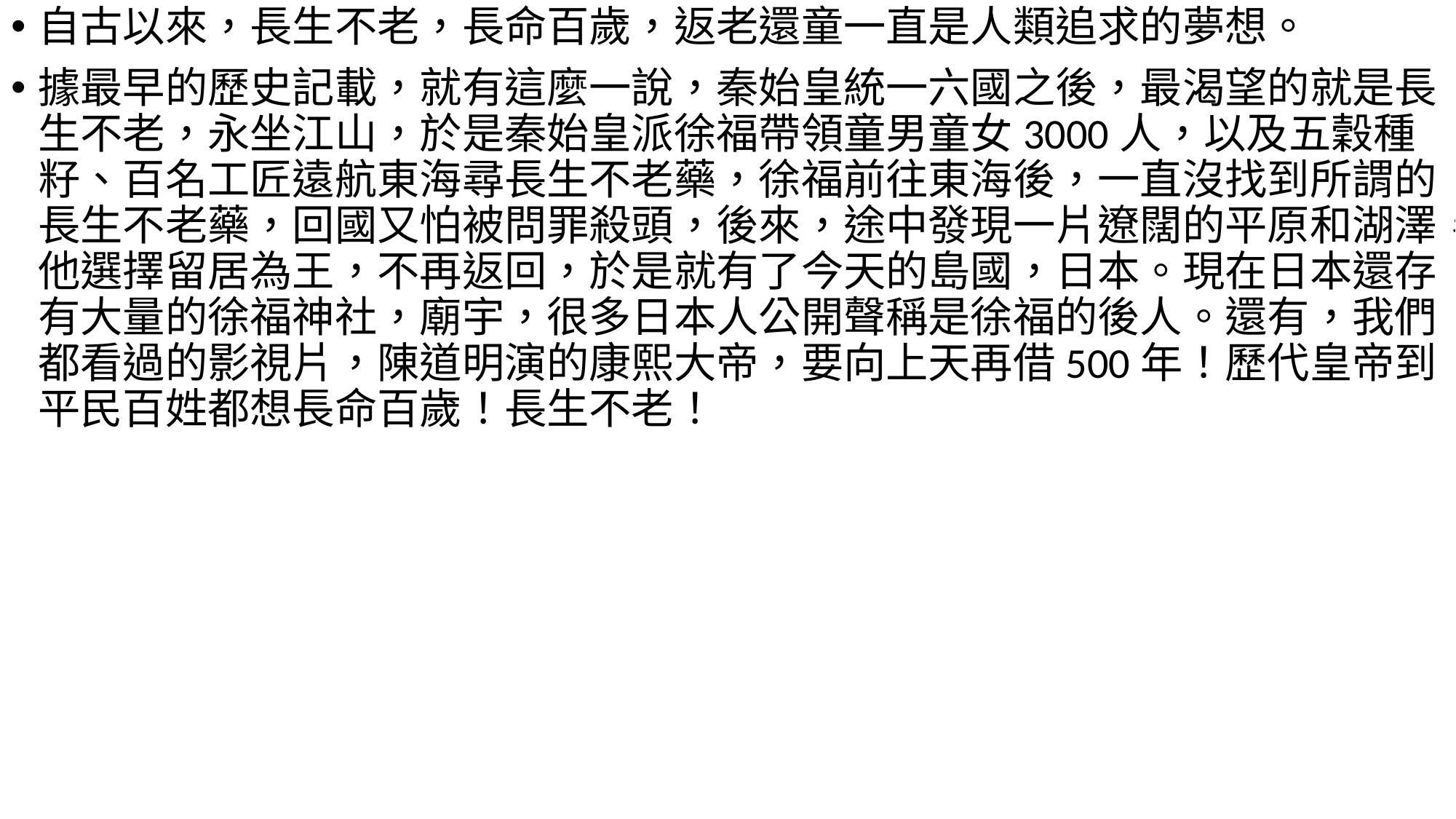

自古以來，長生不老，長命百歲，返老還童一直是人類追求的夢想。
據最早的歷史記載，就有這麼一說，秦始皇統一六國之後，最渴望的就是長生不老，永坐江山，於是秦始皇派徐福帶領童男童女3000人，以及五穀種籽、百名工匠遠航東海尋長生不老藥，徐福前往東海後，一直沒找到所謂的長生不老藥，回國又怕被問罪殺頭，後來，途中發現一片遼闊的平原和湖澤，他選擇留居為王，不再返回，於是就有了今天的島國，日本。現在日本還存有大量的徐福神社，廟宇，很多日本人公開聲稱是徐福的後人。還有，我們都看過的影視片，陳道明演的康熙大帝，要向上天再借500年！歷代皇帝到平民百姓都想長命百歲！長生不老！